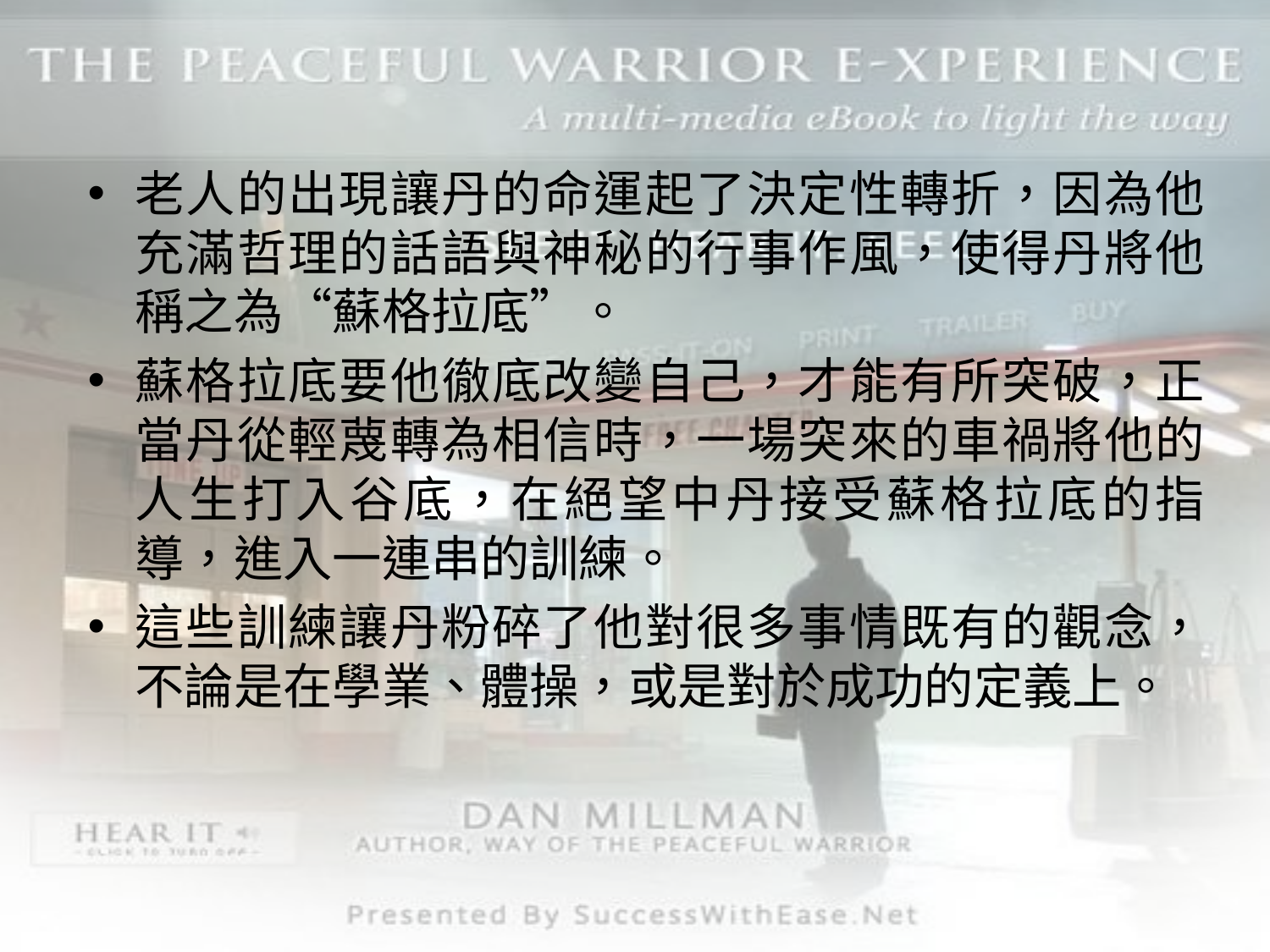

老人的出現讓丹的命運起了決定性轉折，因為他充滿哲理的話語與神秘的行事作風，使得丹將他稱之為“蘇格拉底”。
蘇格拉底要他徹底改變自己，才能有所突破，正當丹從輕蔑轉為相信時，一場突來的車禍將他的人生打入谷底，在絕望中丹接受蘇格拉底的指導，進入一連串的訓練。
這些訓練讓丹粉碎了他對很多事情既有的觀念，不論是在學業、體操，或是對於成功的定義上。